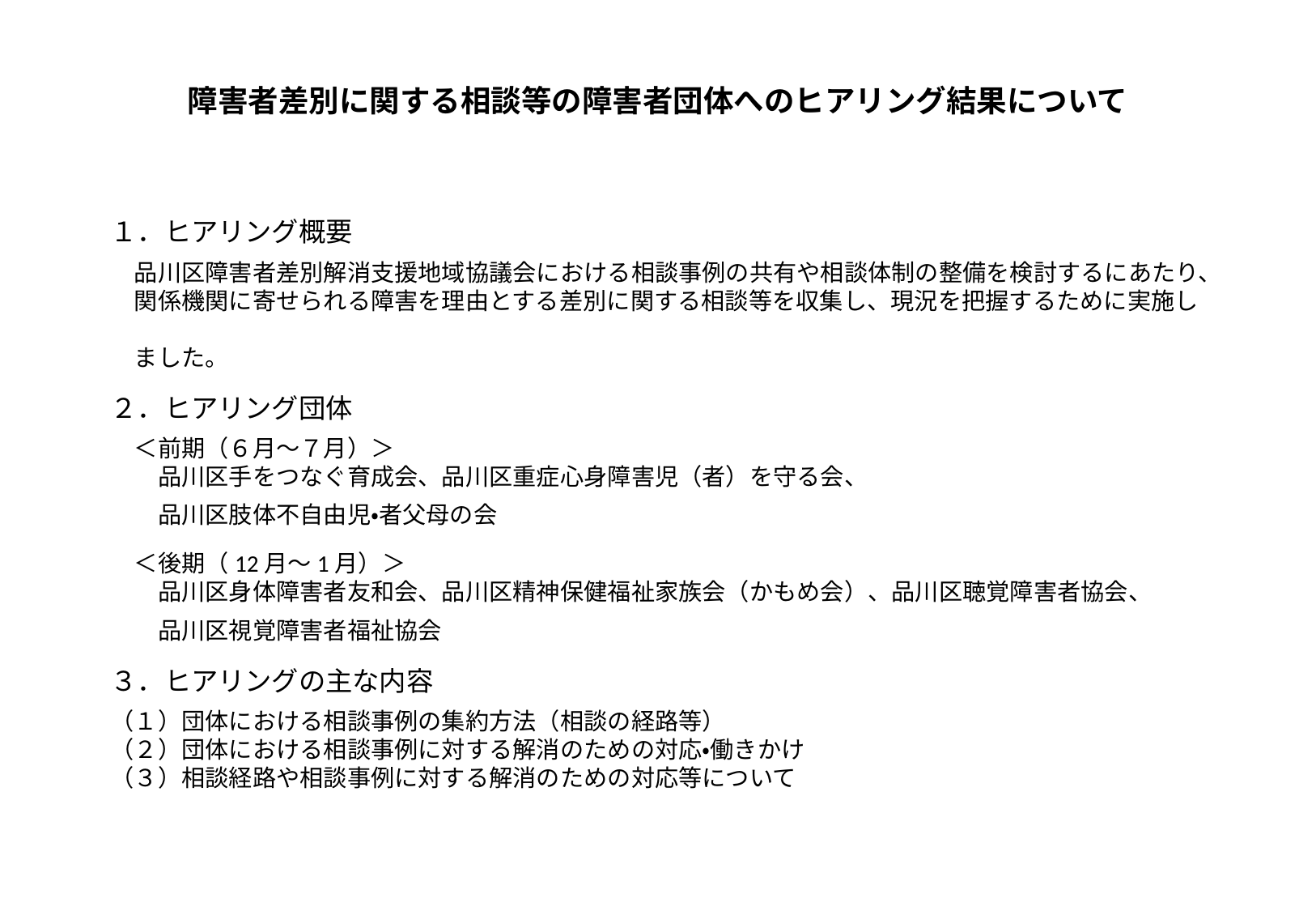

# 障害者差別に関する相談等の障害者団体へのヒアリング結果について
１．ヒアリング概要
　品川区障害者差別解消支援地域協議会における相談事例の共有や相談体制の整備を検討するにあたり、
　関係機関に寄せられる障害を理由とする差別に関する相談等を収集し、現況を把握するために実施し
　ました。
２．ヒアリング団体
　＜前期（６月～７月）＞
　　品川区手をつなぐ育成会、品川区重症心身障害児（者）を守る会、
　　品川区肢体不自由児・者父母の会
　＜後期（12月～1月）＞
　　品川区身体障害者友和会、品川区精神保健福祉家族会（かもめ会）、品川区聴覚障害者協会、
　　品川区視覚障害者福祉協会
３．ヒアリングの主な内容
（１）団体における相談事例の集約方法（相談の経路等）
（２）団体における相談事例に対する解消のための対応・働きかけ
（３）相談経路や相談事例に対する解消のための対応等について